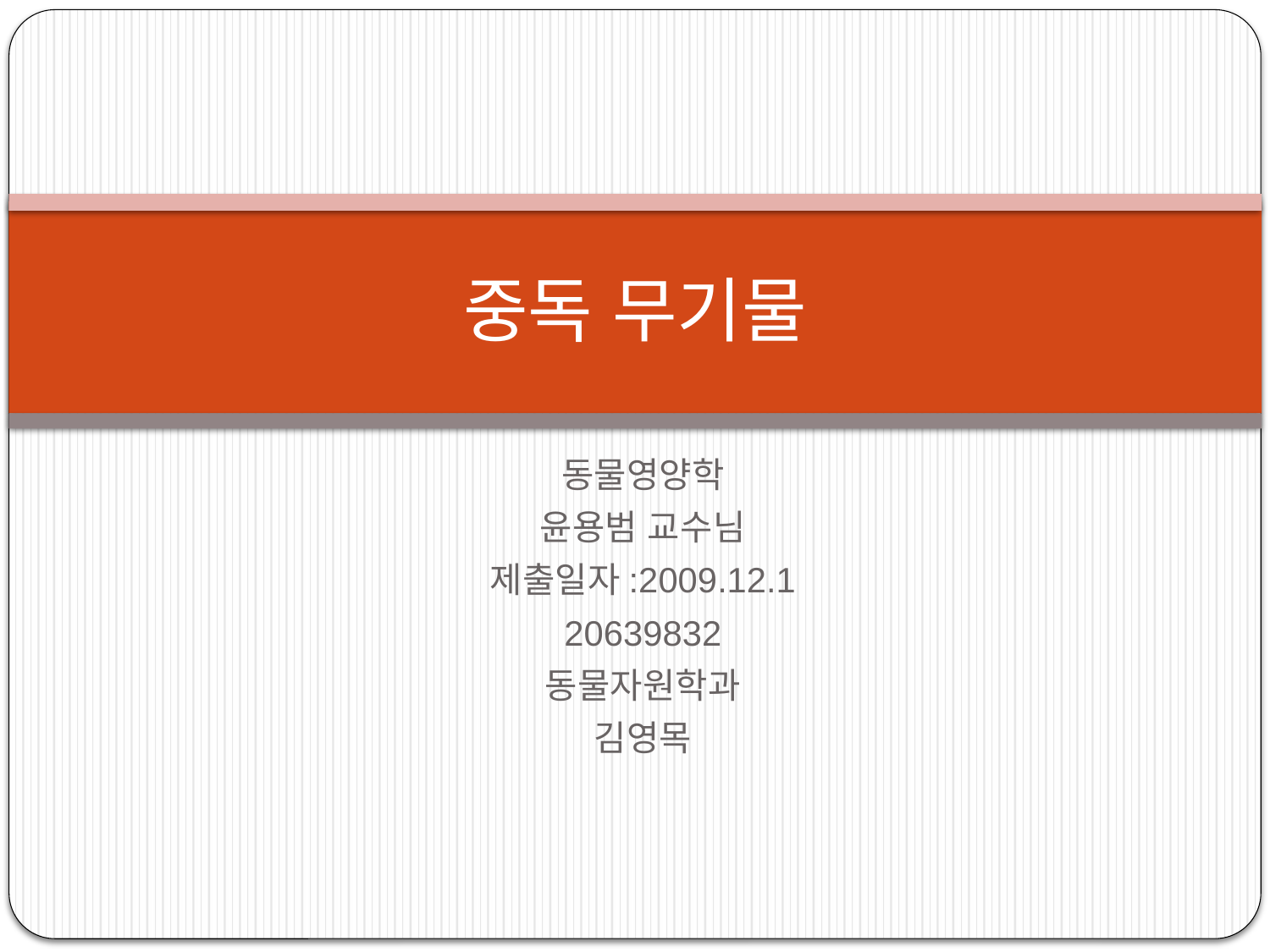

# 중독 무기물
동물영양학
윤용범 교수님
제출일자:2009.12.1
20639832
동물자원학과
김영목